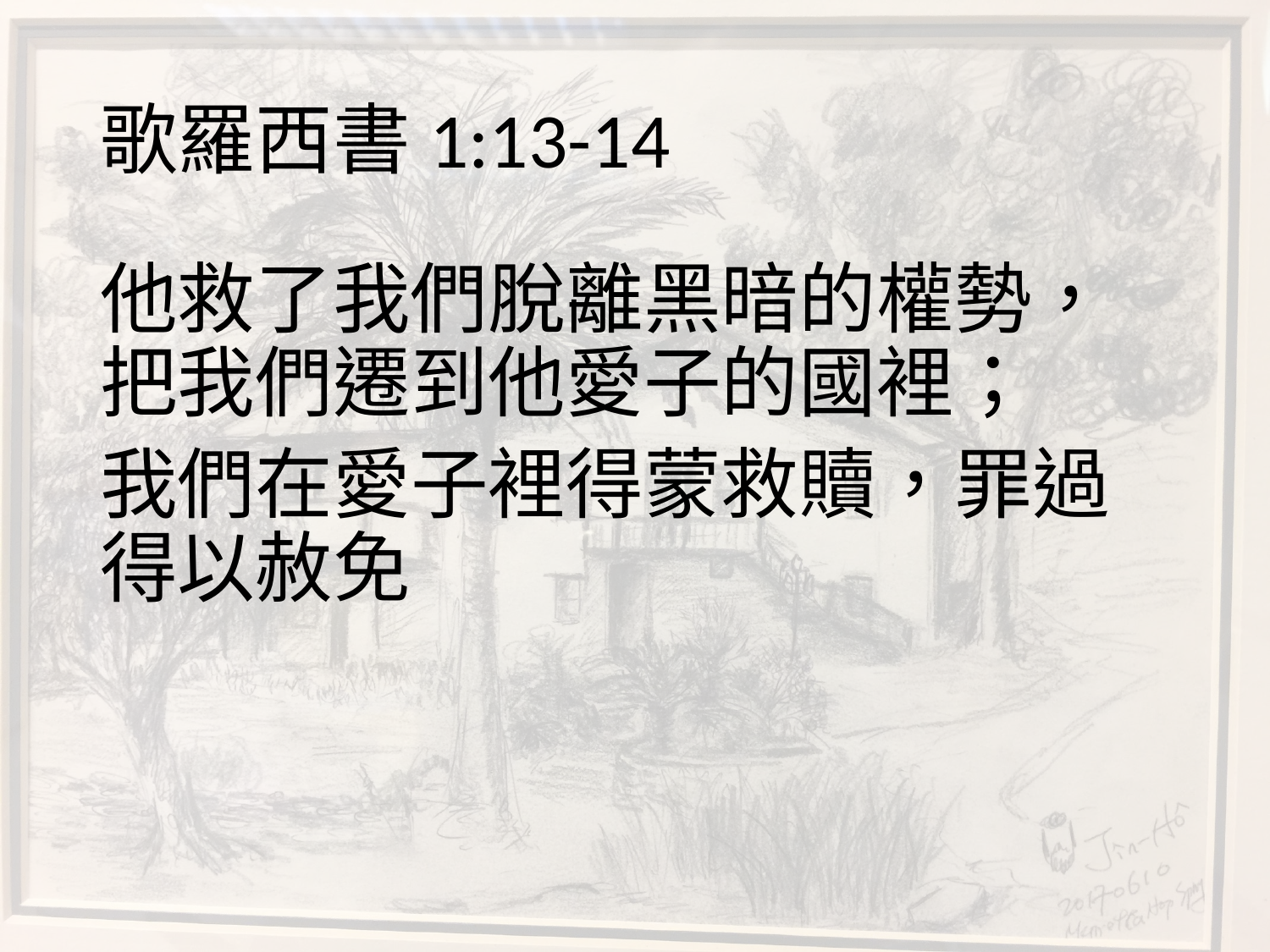

# 歌羅西書1:13-14
他救了我們脫離黑暗的權勢，把我們遷到他愛子的國裡；
我們在愛子裡得蒙救贖，罪過得以赦免